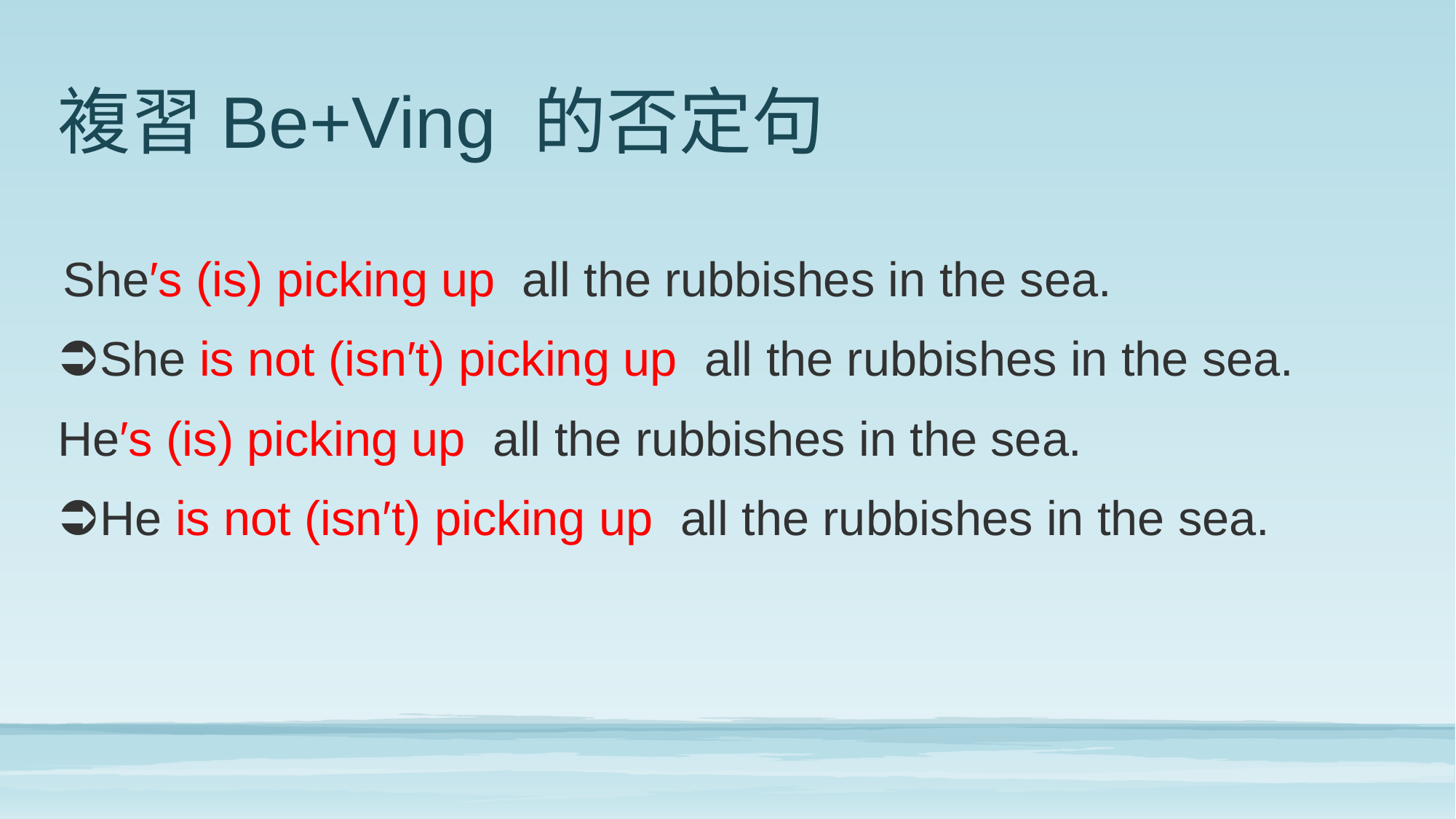

# 複習Be+Ving 的否定句
She′s (is) picking up  all the rubbishes in the sea.
⮊She is not (isn′t) picking up  all the rubbishes in the sea.
He′s (is) picking up  all the rubbishes in the sea.
⮊He is not (isn′t) picking up  all the rubbishes in the sea.